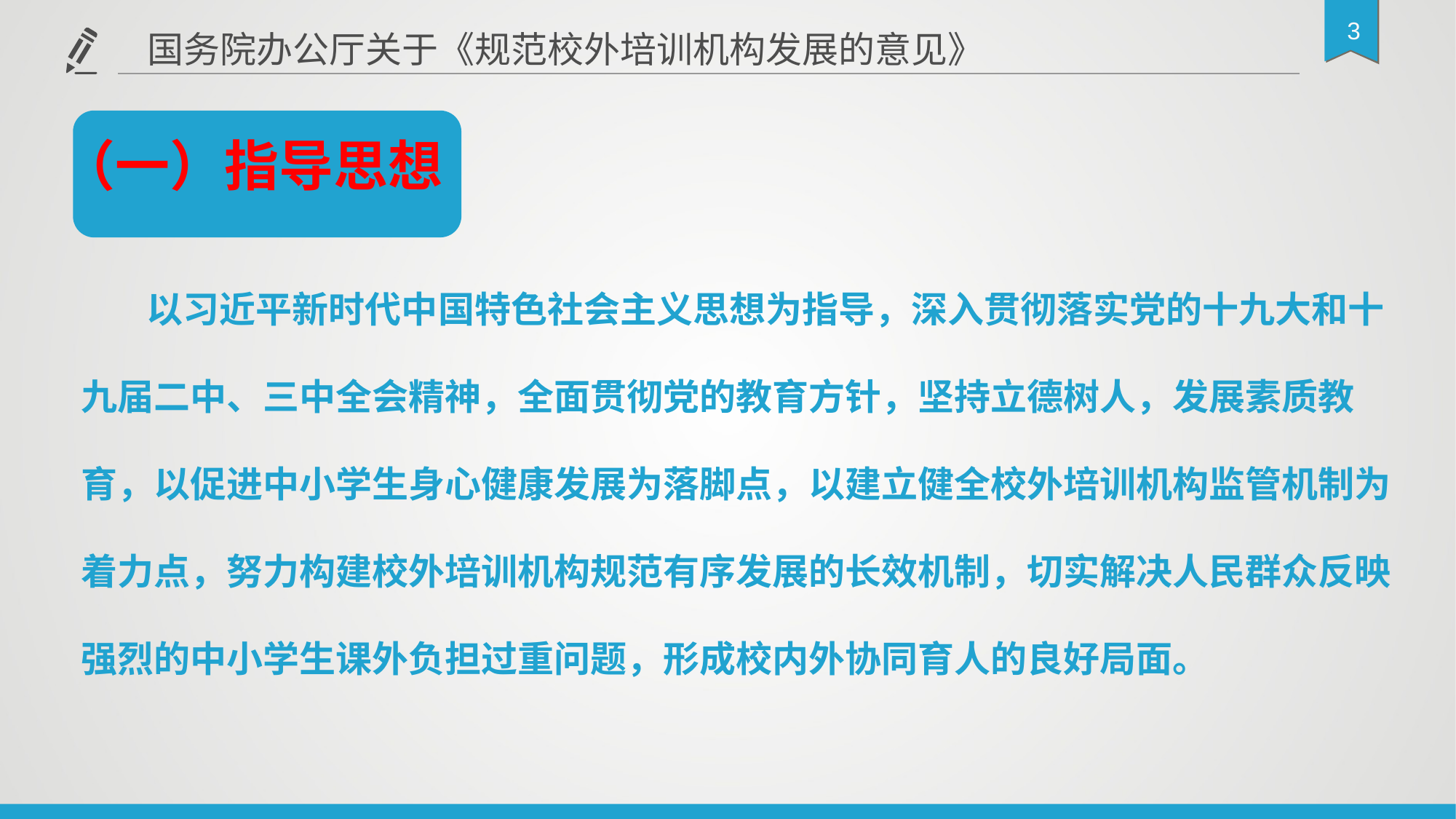

国务院办公厅关于《规范校外培训机构发展的意见》

（一）指导思想
       以习近平新时代中国特色社会主义思想为指导，深入贯彻落实党的十九大和十九届二中、三中全会精神，全面贯彻党的教育方针，坚持立德树人，发展素质教育，以促进中小学生身心健康发展为落脚点，以建立健全校外培训机构监管机制为着力点，努力构建校外培训机构规范有序发展的长效机制，切实解决人民群众反映强烈的中小学生课外负担过重问题，形成校内外协同育人的良好局面。